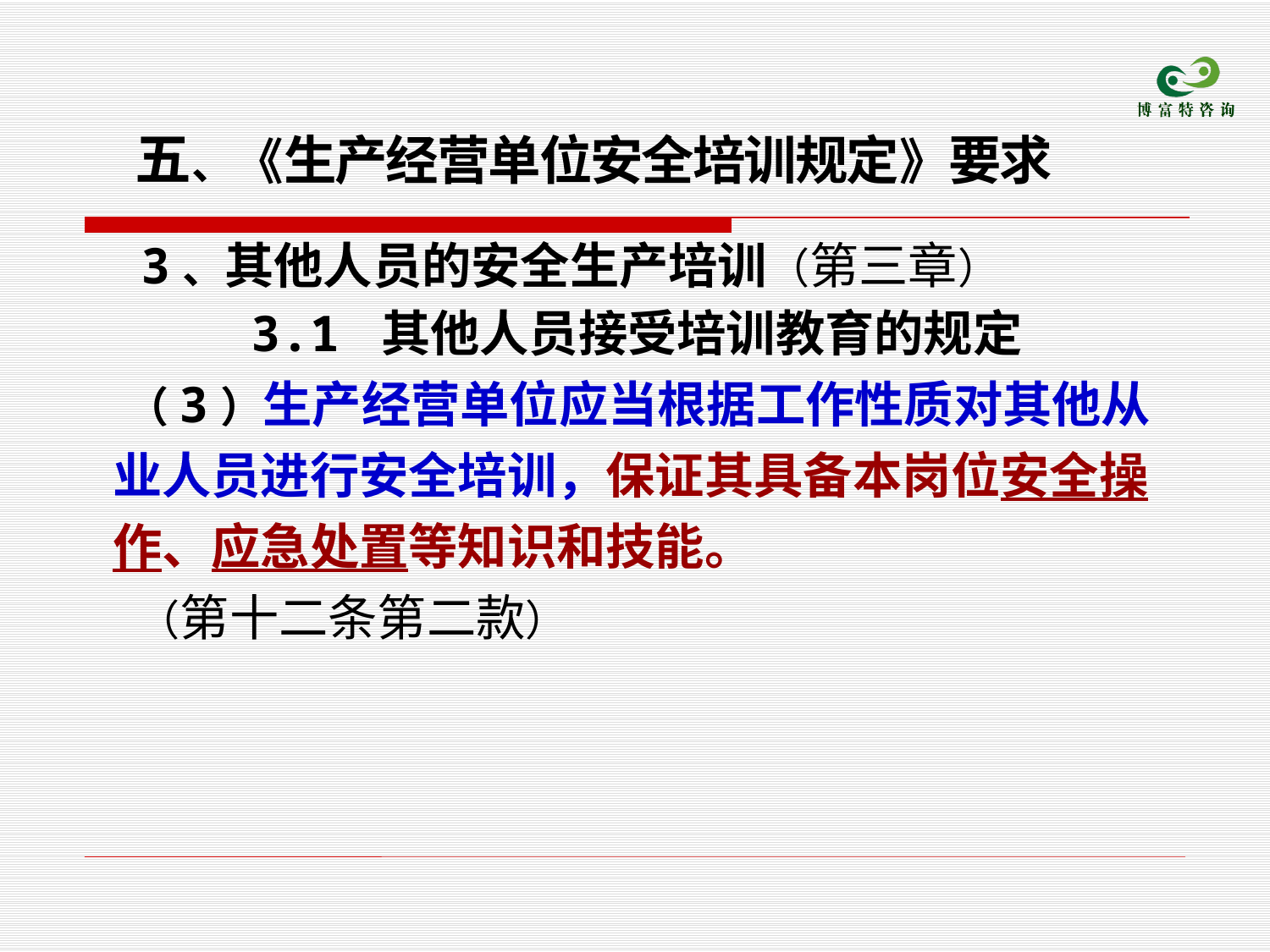

五、《生产经营单位安全培训规定》要求
　      3、其他人员的安全生产培训（第三章）
        3.1 其他人员接受培训教育的规定
      （3）生产经营单位应当根据工作性质对其他从业人员进行安全培训，保证其具备本岗位安全操作、应急处置等知识和技能。
       （第十二条第二款）